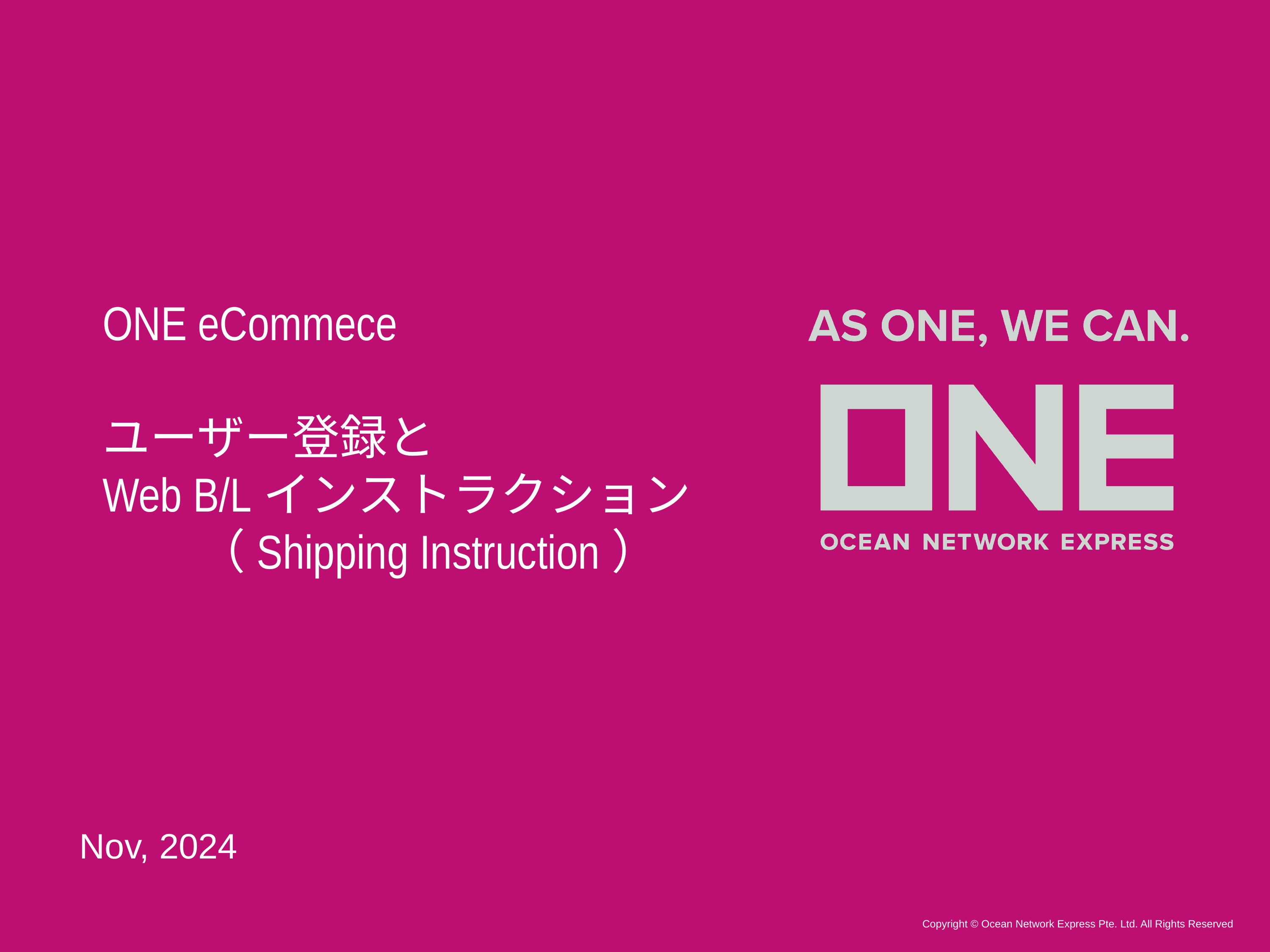

ONE eCommece

ユーザー登録と
Web B/Lインストラクション
　　（Shipping Instruction）
Nov, 2024